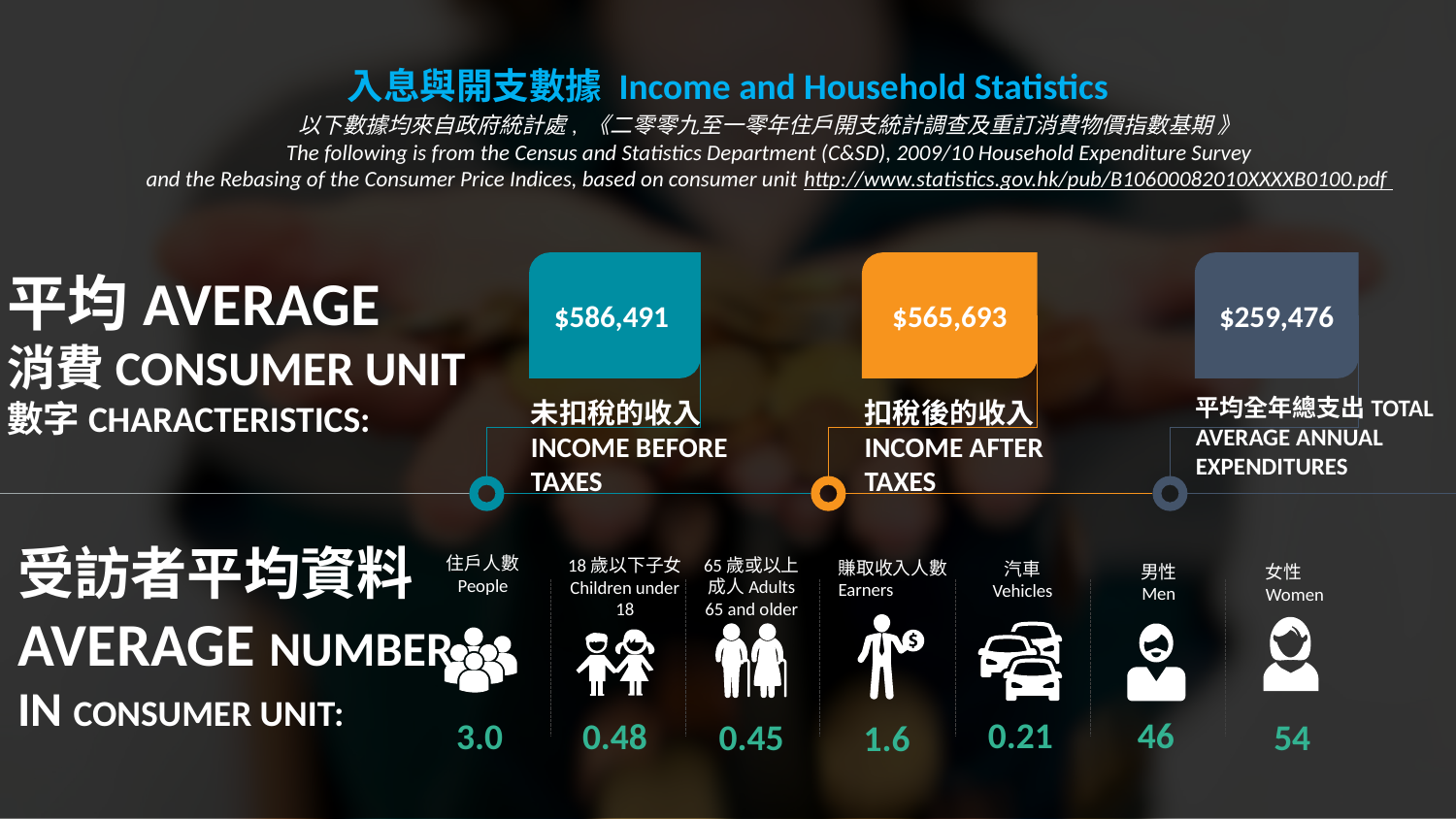

入息與開支數據 Income and Household Statistics
以下數據均來自政府統計處, 《二零零九至一零年住戶開支統計調查及重訂消費物價指數基期 》
The following is from the Census and Statistics Department (C&SD), 2009/10 Household Expenditure Survey
and the Rebasing of the Consumer Price Indices, based on consumer unit http://www.statistics.gov.hk/pub/B10600082010XXXXB0100.pdf
$586,491
$565,693
$259,476
平均AVERAGE
消費CONSUMER UNIT 數字CHARACTERISTICS:
平均全年總支出Total Average Annual Expenditures
未扣稅的收入Income before taxes
扣稅後的收入
Income after taxes

受訪者平均資料Average number in consumer unit:
住戶人數
People

3.0
65歲或以上成人Adults 65 and older

0.45
18歲以下子女
Children under 18

0.48
賺取收入人數
Earners

1.6
汽車
Vehicles

0.21
男性
Men

46
女性
Women

54